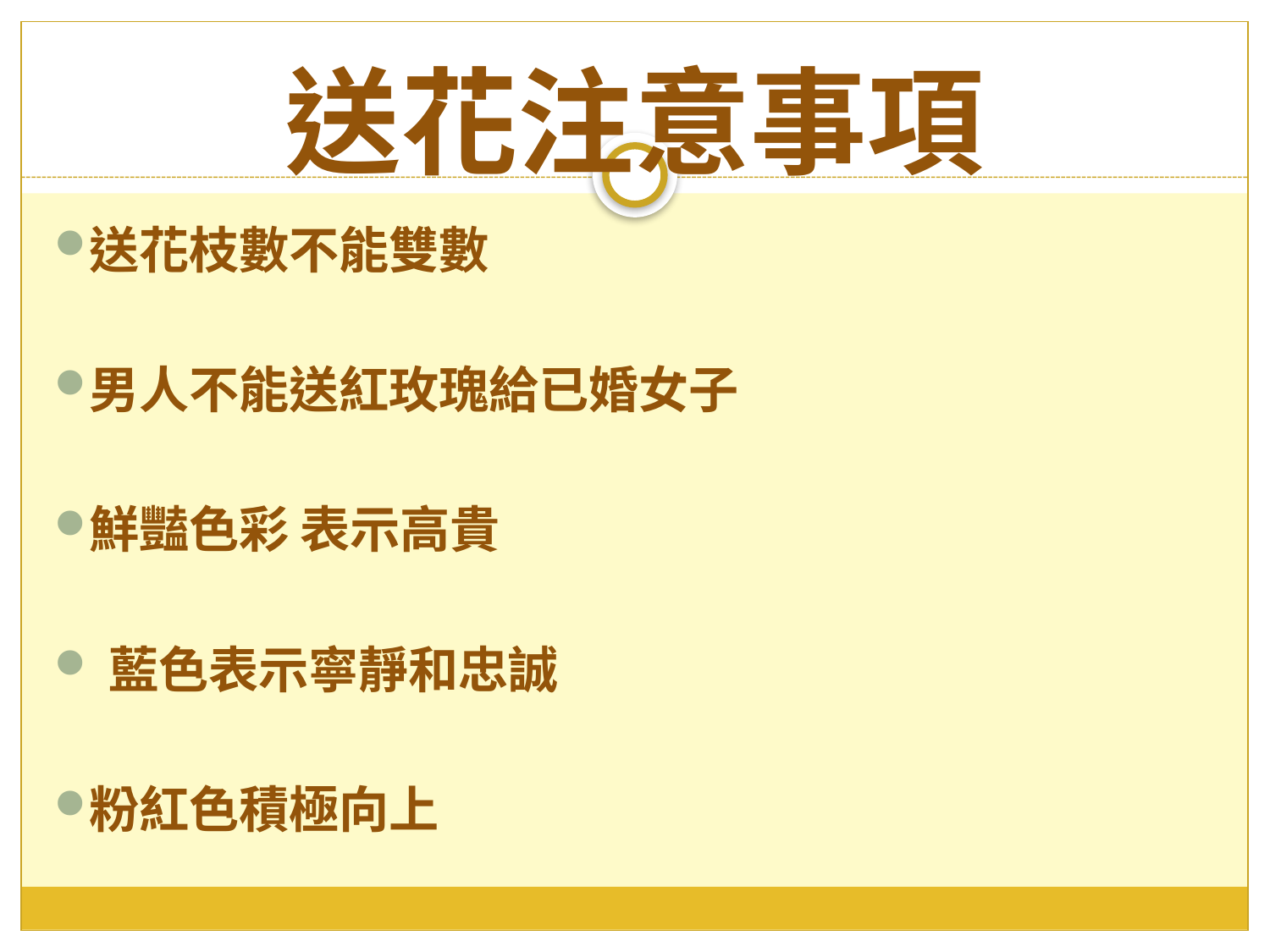

# 送花注意事項
送花枝數不能雙數

男人不能送紅玫瑰給已婚女子

鮮豔色彩 表示高貴

 藍色表示寧靜和忠誠

粉紅色積極向上